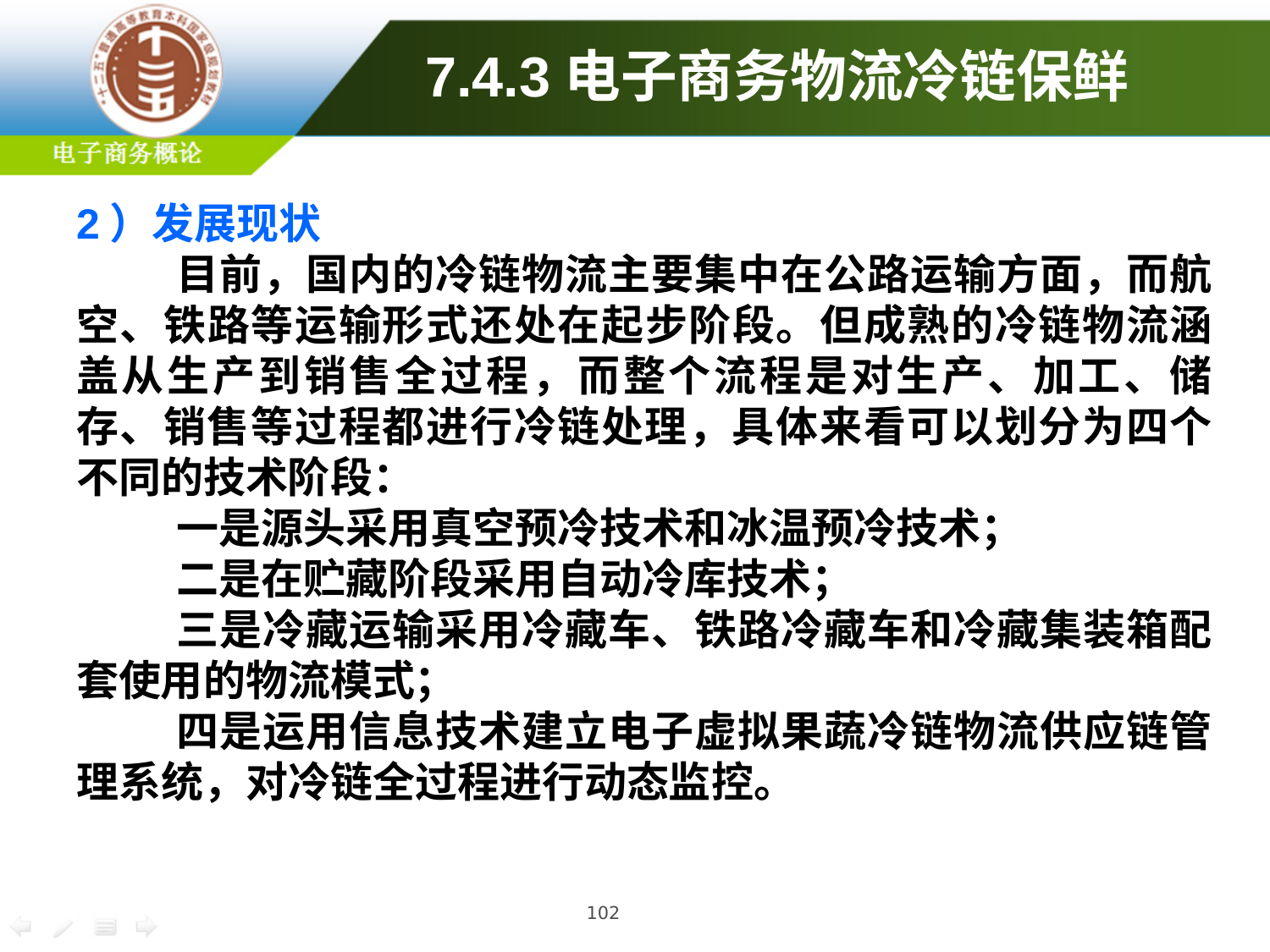

# 7.4.3电子商务物流冷链保鲜
2）发展现状
目前，国内的冷链物流主要集中在公路运输方面，而航空、铁路等运输形式还处在起步阶段。但成熟的冷链物流涵盖从生产到销售全过程，而整个流程是对生产、加工、储存、销售等过程都进行冷链处理，具体来看可以划分为四个不同的技术阶段：
一是源头采用真空预冷技术和冰温预冷技术；
二是在贮藏阶段采用自动冷库技术；
三是冷藏运输采用冷藏车、铁路冷藏车和冷藏集装箱配套使用的物流模式；
四是运用信息技术建立电子虚拟果蔬冷链物流供应链管理系统，对冷链全过程进行动态监控。

102